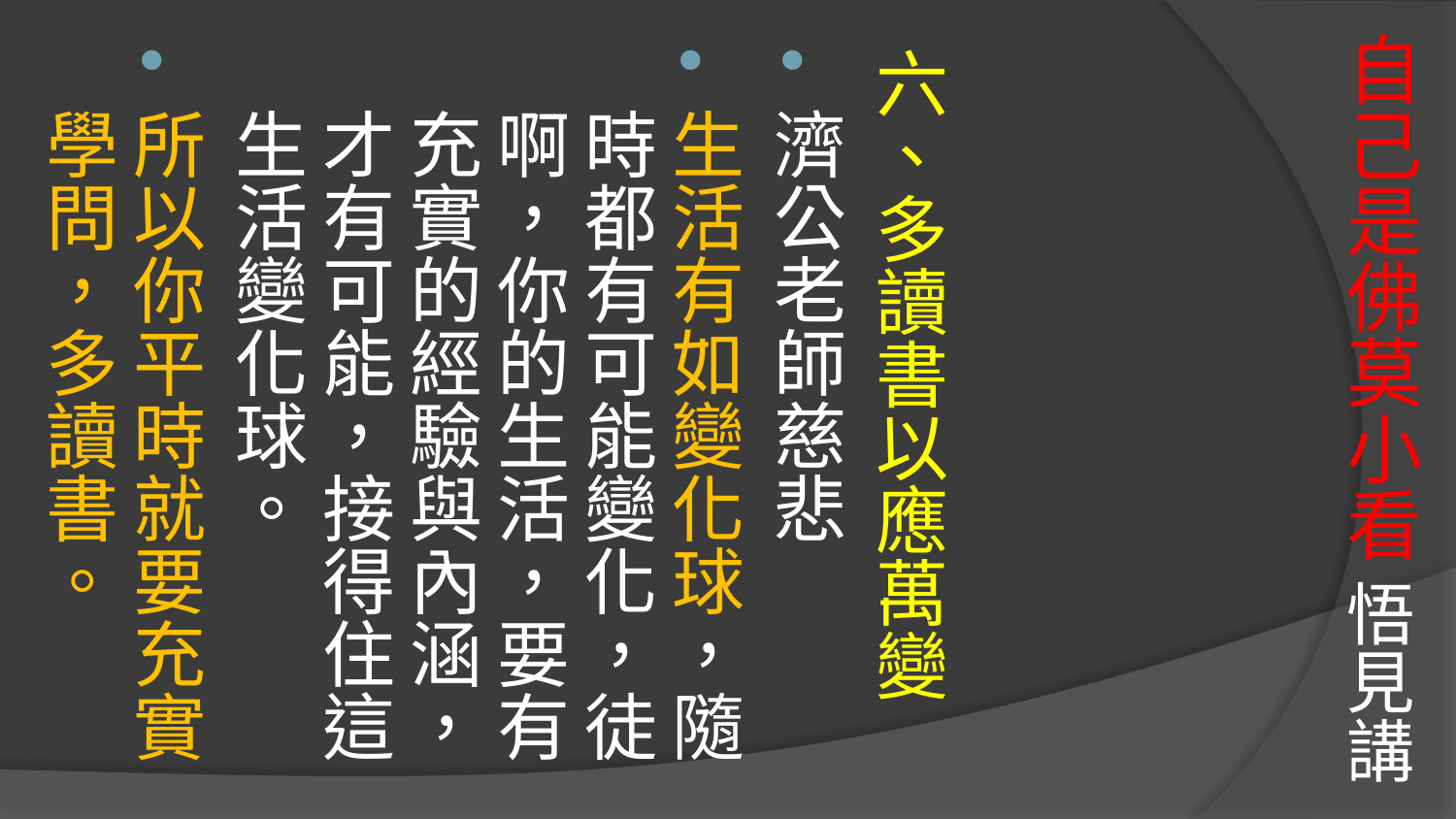

# 自己是佛莫小看 悟見講
六、多讀書以應萬變
濟公老師慈悲
生活有如變化球，隨時都有可能變化，徒啊，你的生活，要有充實的經驗與內涵，才有可能，接得住這生活變化球。
所以你平時就要充實學問，多讀書。